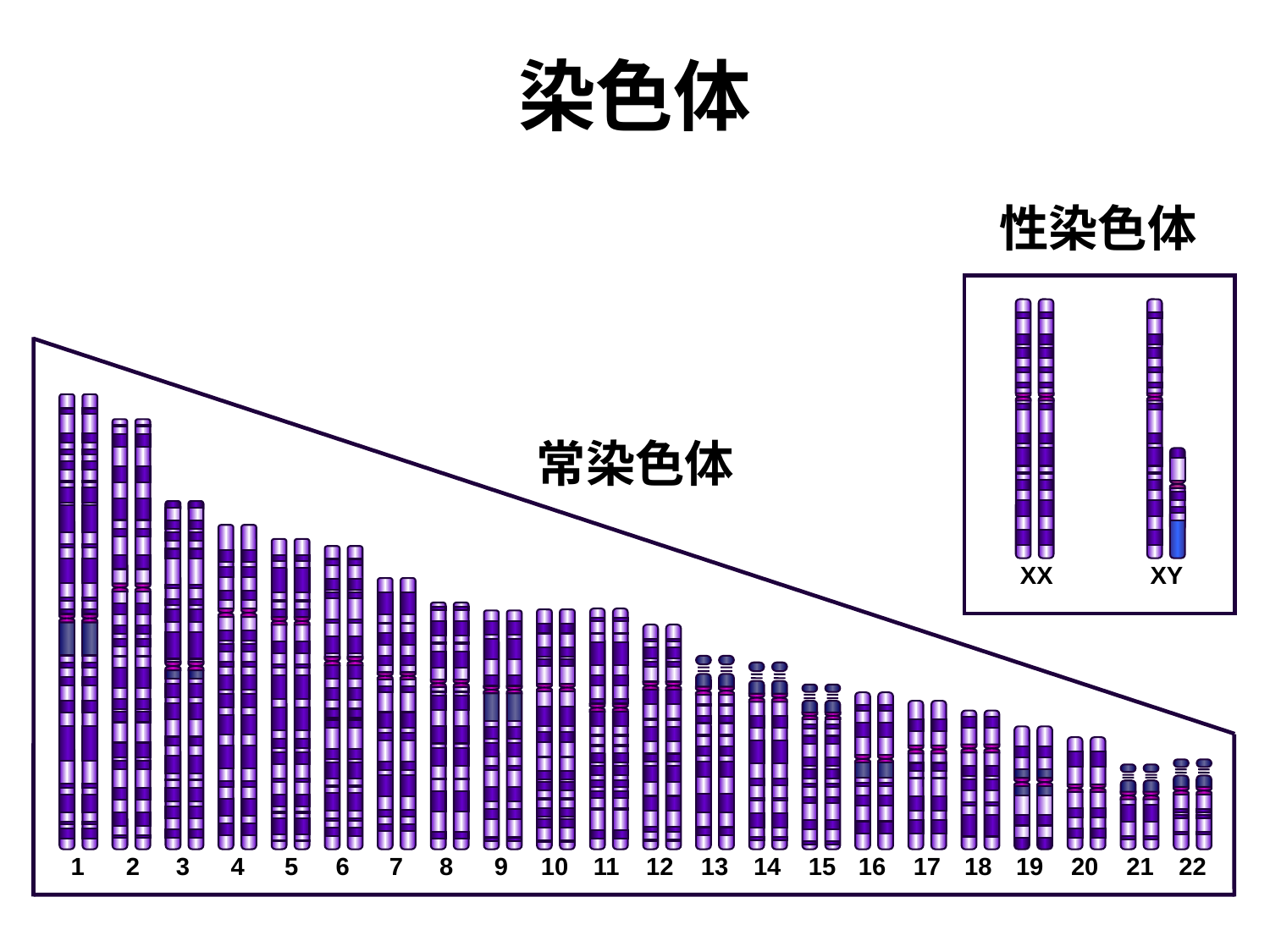

# 染色体
性染色体

常染色体

XX
XY

1

2
3
4
5
6
7
8
9
10
11
12
13
14
15
16
17
18
19
20
21
22